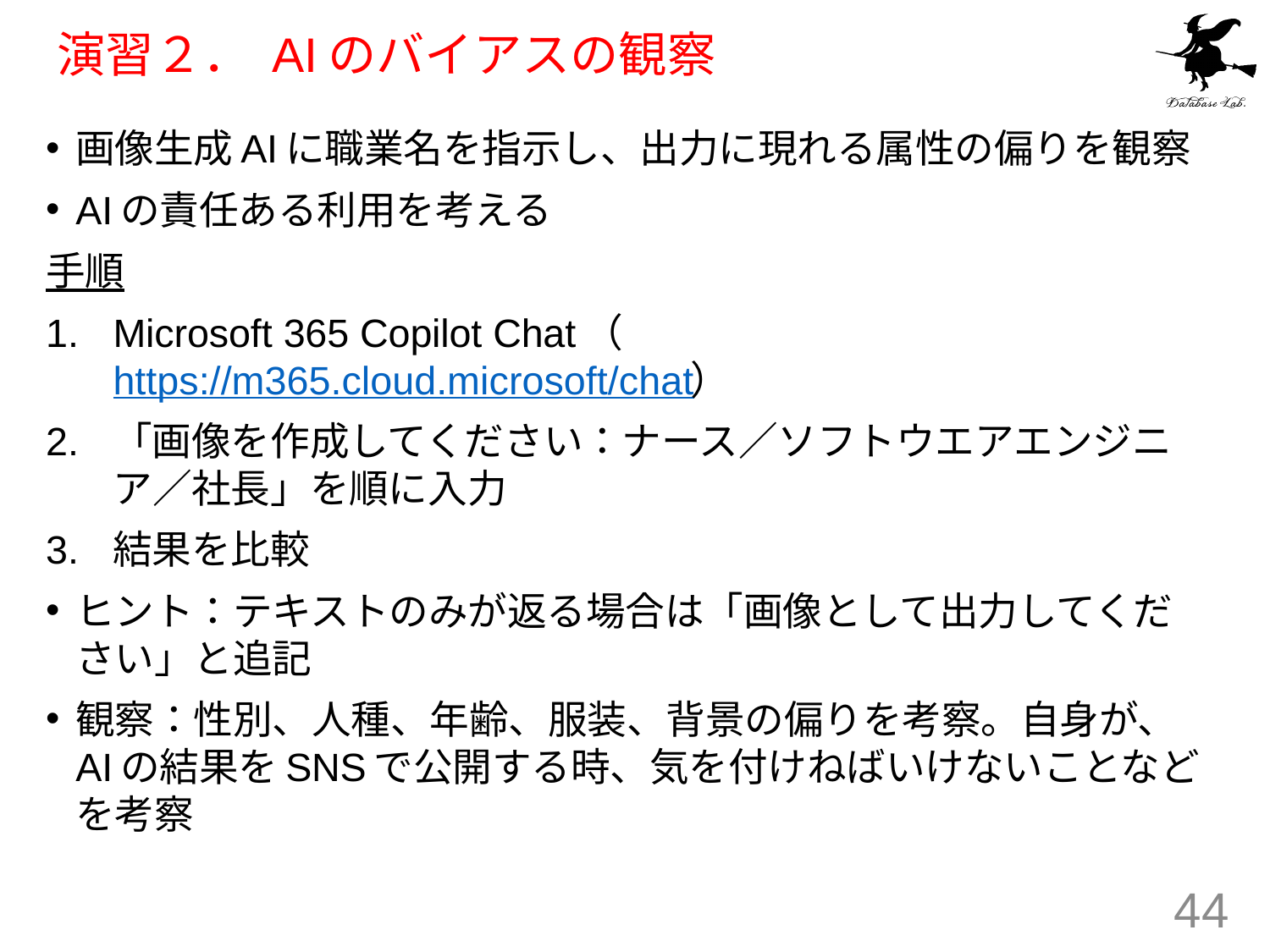

# 演習２． AIのバイアスの観察
画像生成AIに職業名を指示し、出力に現れる属性の偏りを観察
AIの責任ある利用を考える
手順
Microsoft 365 Copilot Chat（https://m365.cloud.microsoft/chat）
「画像を作成してください：ナース／ソフトウエアエンジニア／社長」を順に入力
結果を比較
ヒント：テキストのみが返る場合は「画像として出力してください」と追記
観察：性別、人種、年齢、服装、背景の偏りを考察。自身が、AIの結果をSNSで公開する時、気を付けねばいけないことなどを考察

44